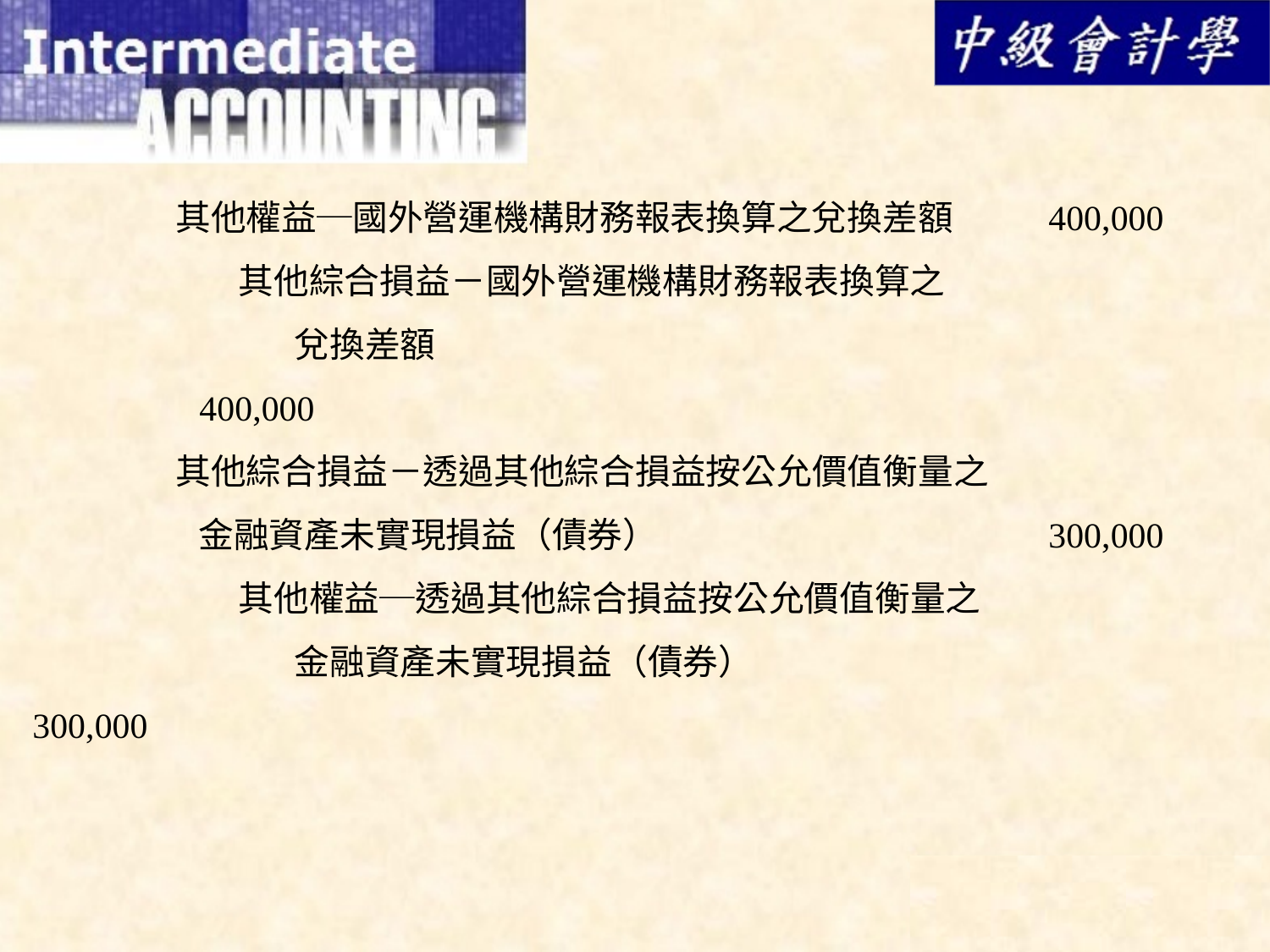

其他權益─國外營運機構財務報表換算之兌換差額	400,000
	         其他綜合損益－國外營運機構財務報表換算之
		 兌換差額	   						    400,000
	 其他綜合損益－透過其他綜合損益按公允價值衡量之
	     金融資產未實現損益（債券）				300,000
	         其他權益─透過其他綜合損益按公允價值衡量之
		 金融資產未實現損益（債券）				    300,000